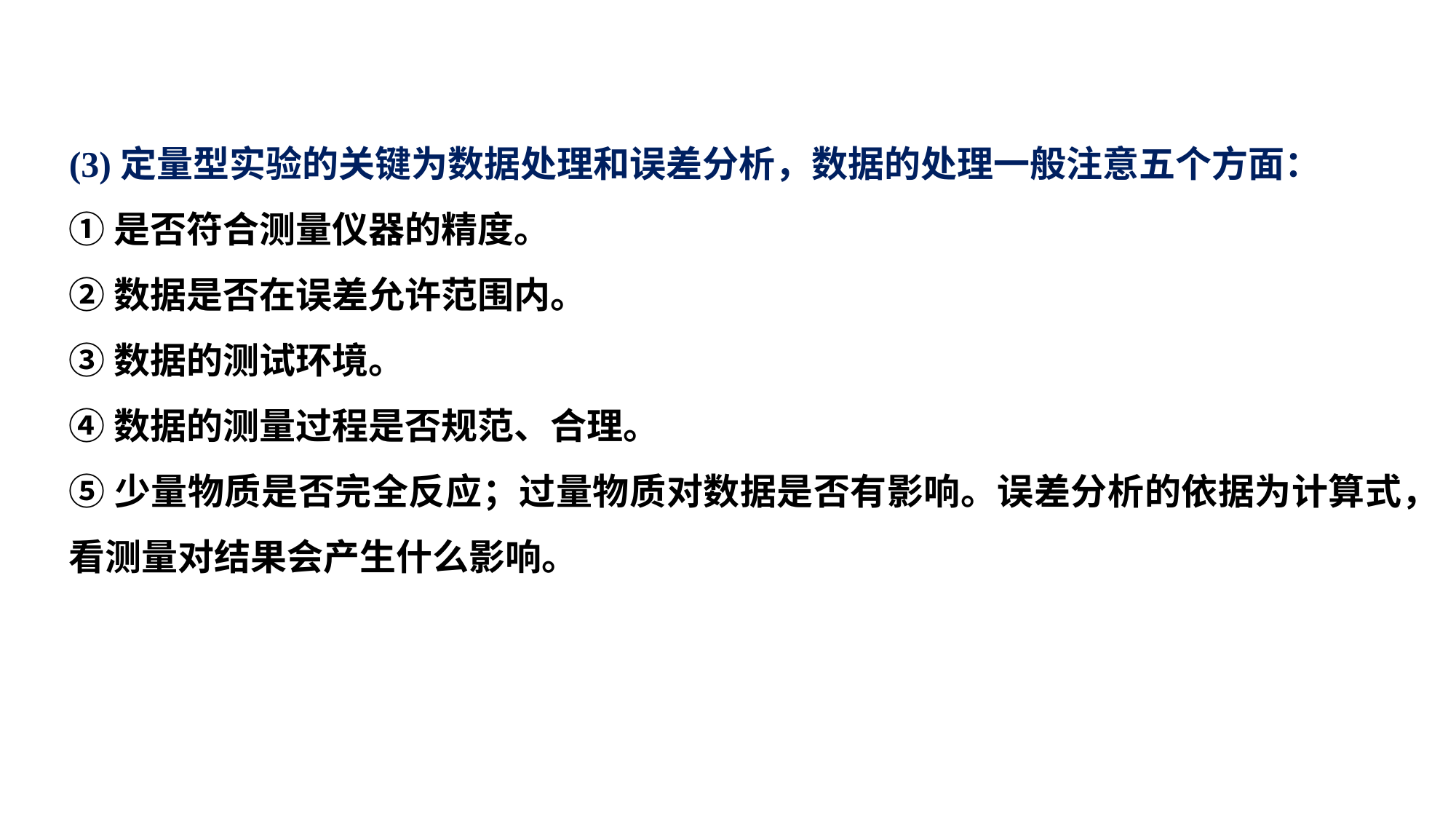

(3)定量型实验的关键为数据处理和误差分析，数据的处理一般注意五个方面：
①是否符合测量仪器的精度。
②数据是否在误差允许范围内。
③数据的测试环境。
④数据的测量过程是否规范、合理。
⑤少量物质是否完全反应；过量物质对数据是否有影响。误差分析的依据为计算式，看测量对结果会产生什么影响。